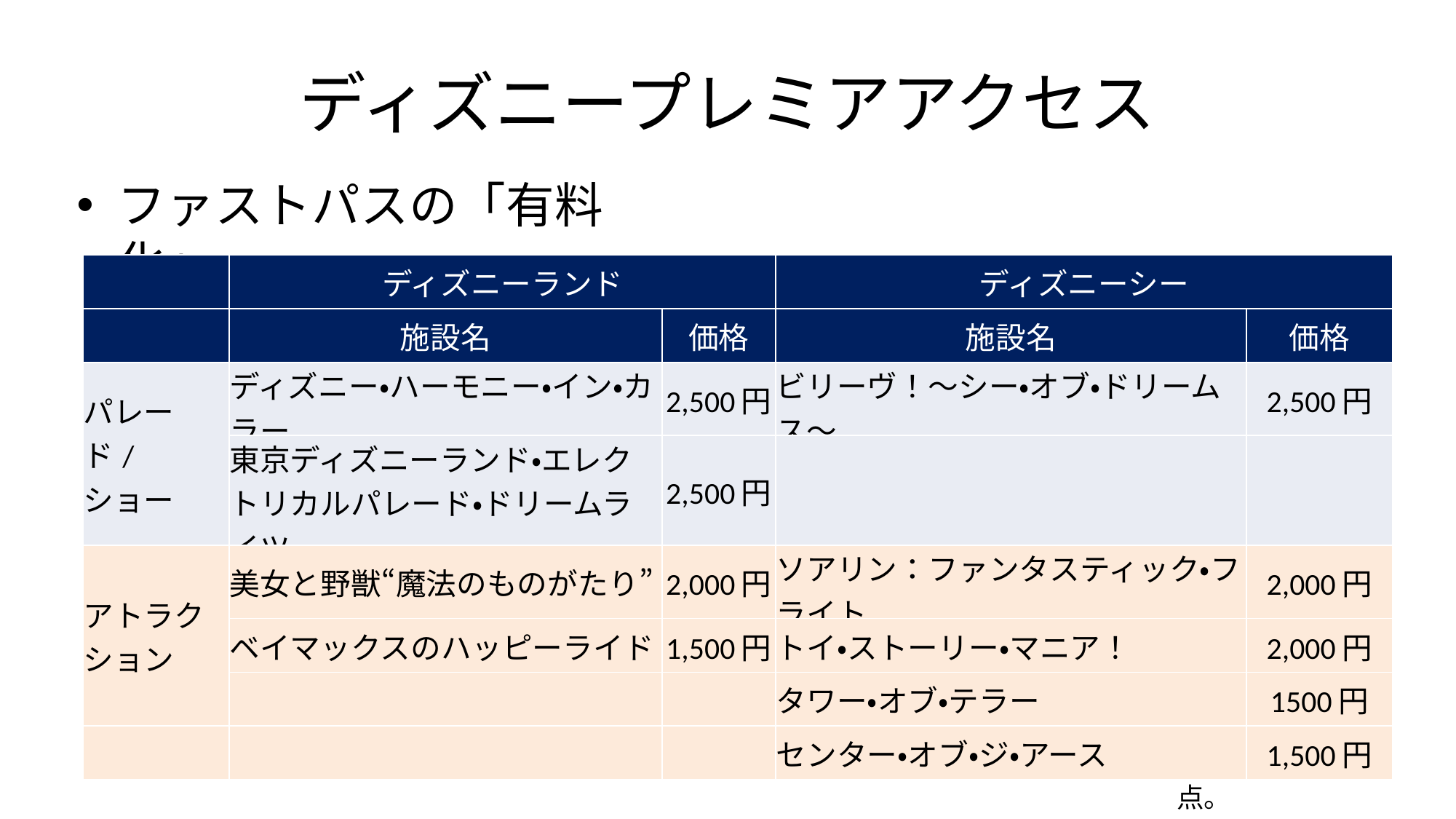

# ディズニープレミアアクセス
ファストパスの「有料化」
|  | ディズニーランド |  | ディズニーシー |  |
| --- | --- | --- | --- | --- |
|  | 施設名 | 価格 | 施設名 | 価格 |
| パレード/ショー | ディズニー・ハーモニー・イン・カラー | 2,500円 | ビリーヴ！～シー・オブ・ドリームス～ | 2,500円 |
|  | 東京ディズニーランド・エレクトリカルパレード・ドリームライツ | 2,500円 |  |  |
| アトラクション | 美女と野獣“魔法のものがたり” | 2,000円 | ソアリン：ファンタスティック・フライト | 2,000円 |
|  | ベイマックスのハッピーライド | 1,500円 | トイ・ストーリー・マニア！ | 2,000円 |
|  |  |  | タワー・オブ・テラー | 1500円 |
|  |  |  | センター・オブ・ジ・アース | 1,500円 |
2023年6月時点。